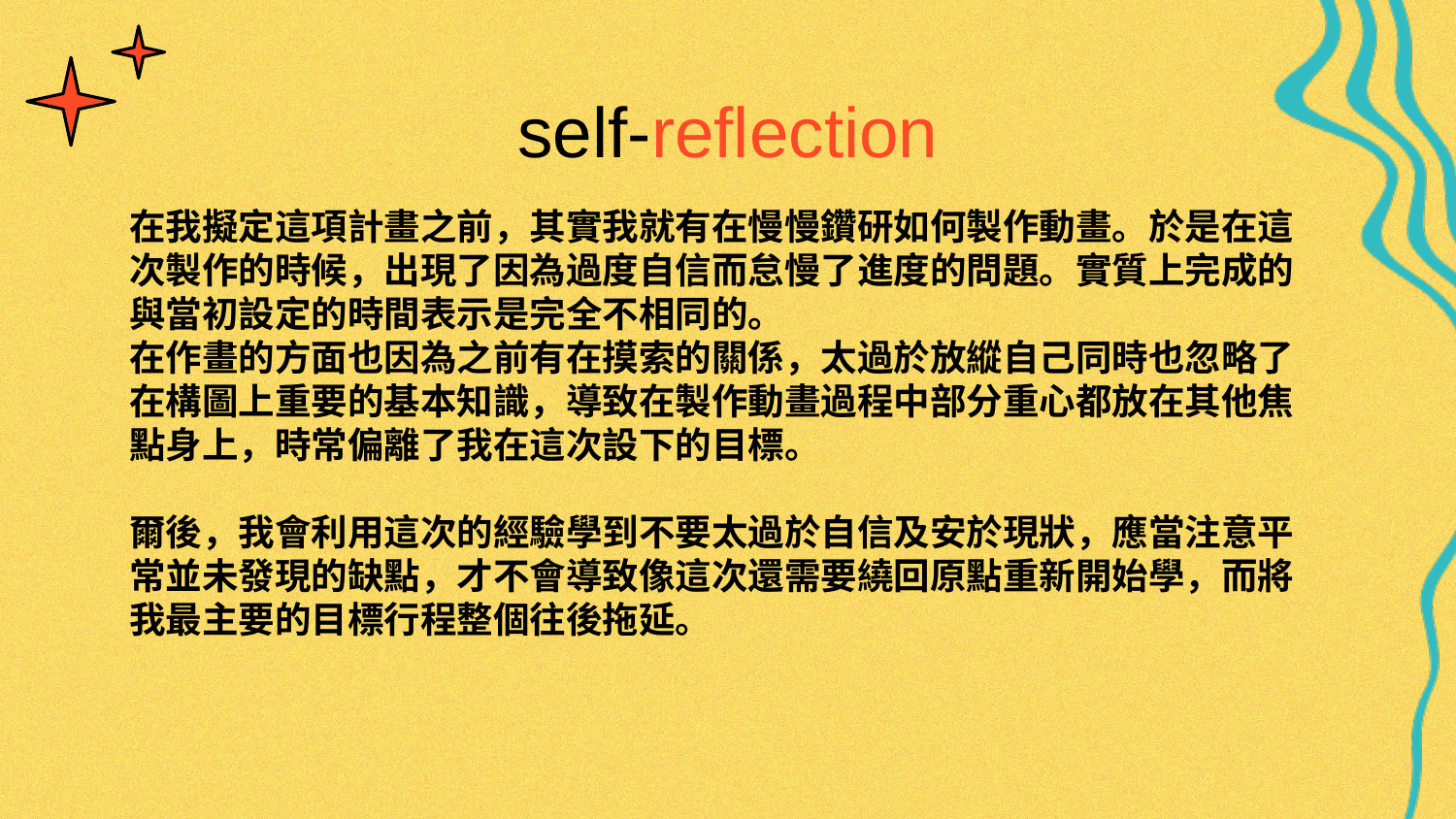

# self-reflection
在我擬定這項計畫之前，其實我就有在慢慢鑽研如何製作動畫。於是在這次製作的時候，出現了因為過度自信而怠慢了進度的問題。實質上完成的與當初設定的時間表示是完全不相同的。
在作畫的方面也因為之前有在摸索的關係，太過於放縱自己同時也忽略了在構圖上重要的基本知識，導致在製作動畫過程中部分重心都放在其他焦點身上，時常偏離了我在這次設下的目標。

爾後，我會利用這次的經驗學到不要太過於自信及安於現狀，應當注意平常並未發現的缺點，才不會導致像這次還需要繞回原點重新開始學，而將我最主要的目標行程整個往後拖延。